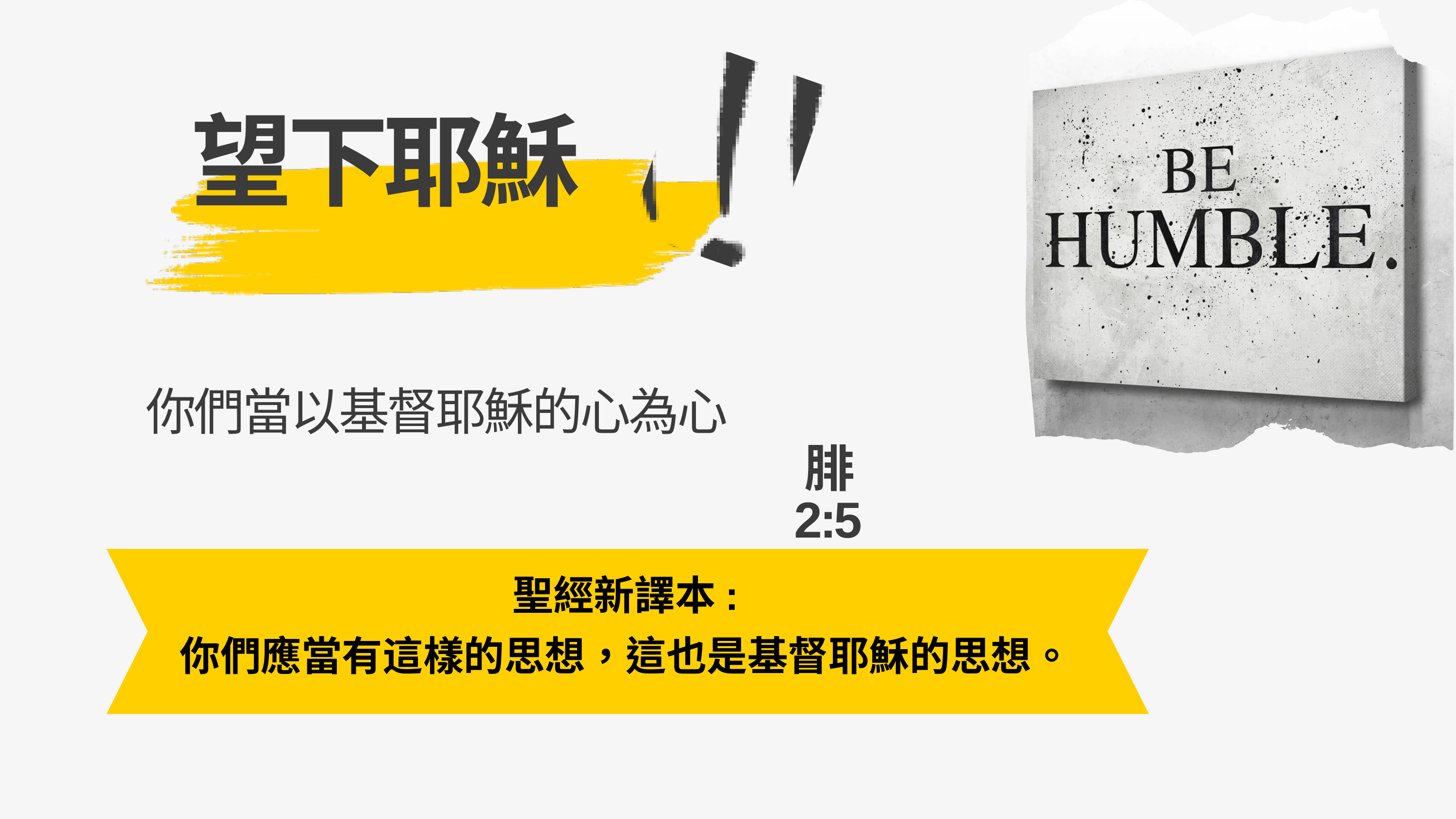

望下耶穌

你們當以基督耶穌的心為心
腓 2:5

聖經新譯本:
你們應當有這樣的思想，這也是基督耶穌的思想。